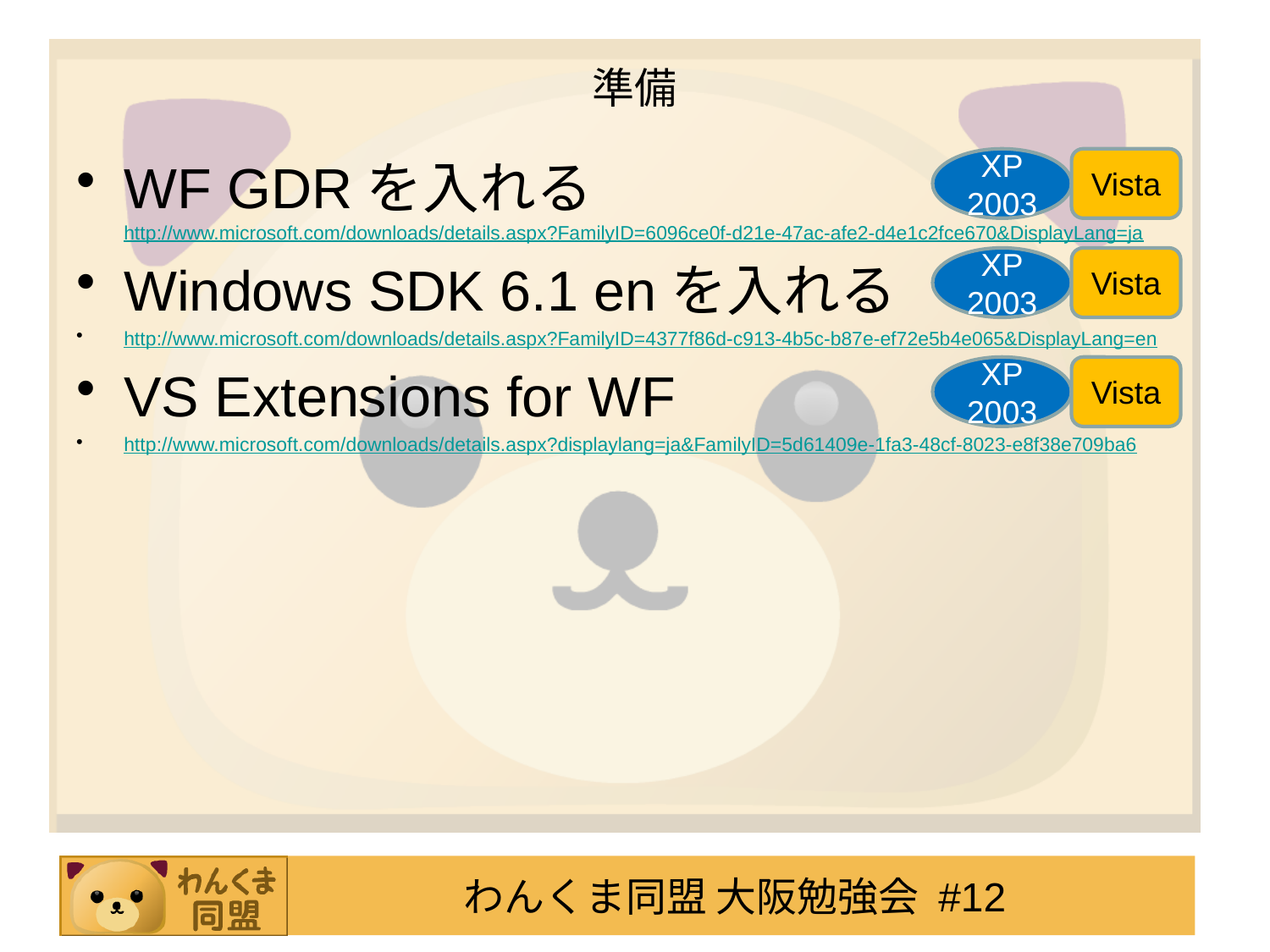

# 準備
WF GDRを入れる
http://www.microsoft.com/downloads/details.aspx?FamilyID=6096ce0f-d21e-47ac-afe2-d4e1c2fce670&DisplayLang=ja
Windows SDK 6.1 enを入れる
http://www.microsoft.com/downloads/details.aspx?FamilyID=4377f86d-c913-4b5c-b87e-ef72e5b4e065&DisplayLang=en
VS Extensions for WF
http://www.microsoft.com/downloads/details.aspx?displaylang=ja&FamilyID=5d61409e-1fa3-48cf-8023-e8f38e709ba6

XP
2003
Vista
XP
2003
Vista
XP
2003
Vista